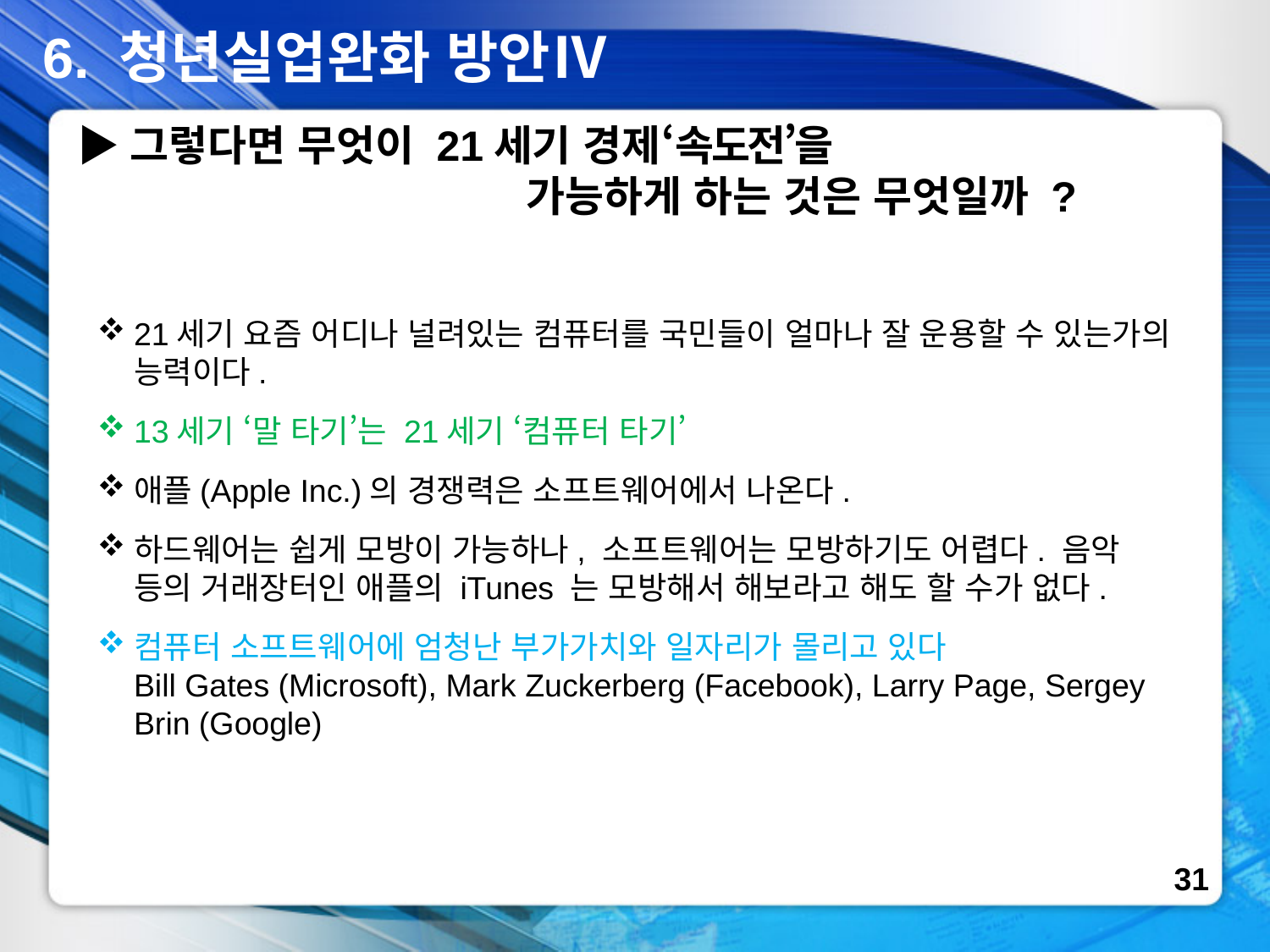

6. 청년실업완화 방안Ⅳ
▶그렇다면 무엇이 21세기 경제‘속도전’을
                                     가능하게 하는 것은 무엇일까 ?
21세기 요즘 어디나 널려있는 컴퓨터를 국민들이 얼마나 잘 운용할 수 있는가의 능력이다.

13세기 ‘말 타기’는 21세기 ‘컴퓨터 타기’

애플(Apple Inc.)의 경쟁력은 소프트웨어에서 나온다.

하드웨어는 쉽게 모방이 가능하나, 소프트웨어는 모방하기도 어렵다. 음악 등의 거래장터인 애플의 iTunes 는 모방해서 해보라고 해도 할 수가 없다.

컴퓨터 소프트웨어에 엄청난 부가가치와 일자리가 몰리고 있다
Bill Gates (Microsoft), Mark Zuckerberg (Facebook), Larry Page, Sergey Brin (Google)

31